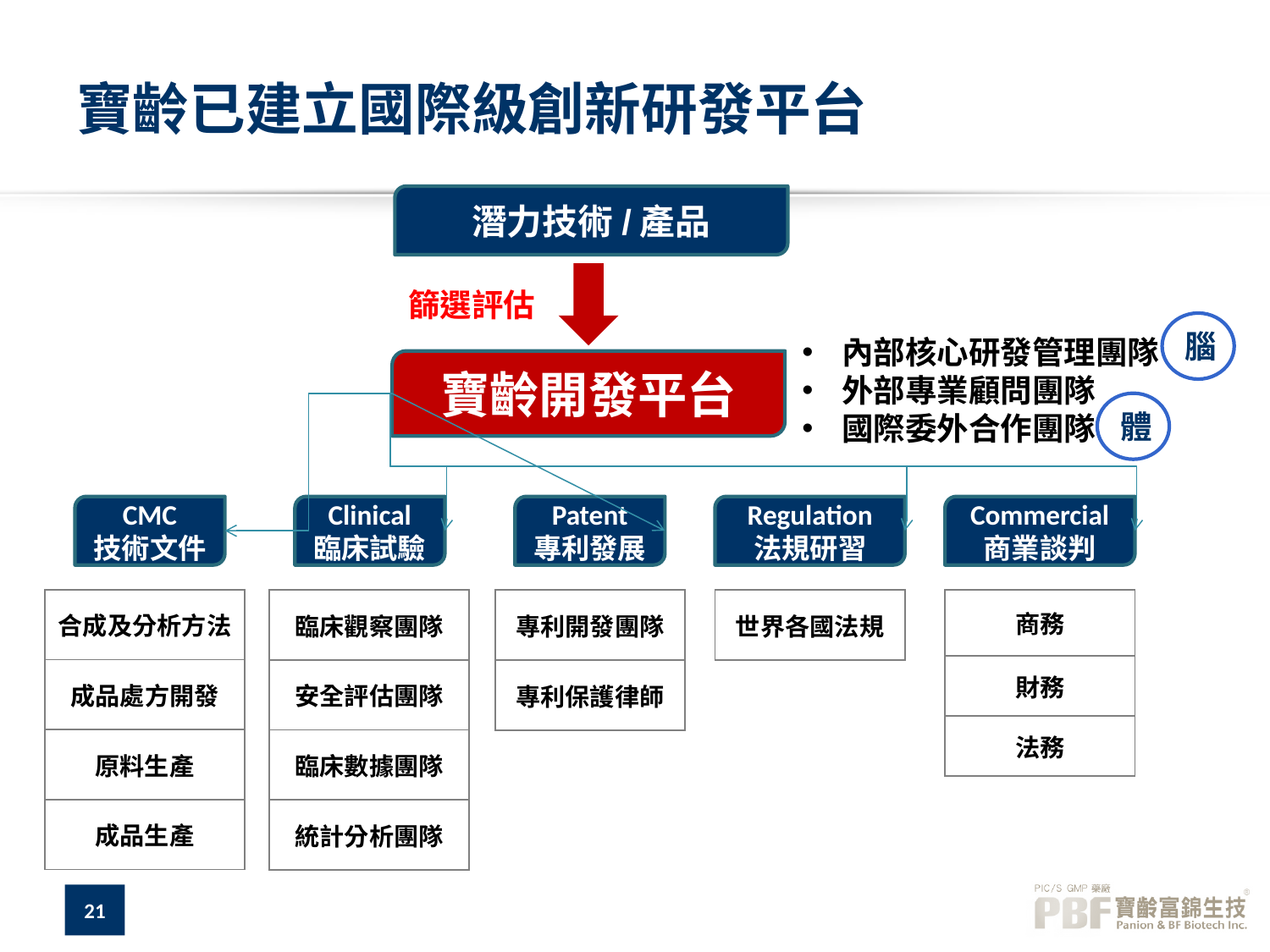

# 寶齡已建立國際級創新研發平台
潛力技術/產品

篩選評估
腦
內部核心研發管理團隊
外部專業顧問團隊
國際委外合作團隊
寶齡開發平台
體
Commercial
商業談判
CMC
技術文件
Clinical
臨床試驗
Patent
專利發展
Regulation
法規研習
| 合成及分析方法 |
| --- |
| 成品處方開發 |
| 原料生產 |
| 成品生產 |
| 臨床觀察團隊 |
| --- |
| 安全評估團隊 |
| 臨床數據團隊 |
| 統計分析團隊 |
| 專利開發團隊 |
| --- |
| 專利保護律師 |
| 世界各國法規 |
| --- |
| 商務 |
| --- |
| 財務 |
| 法務 |
21